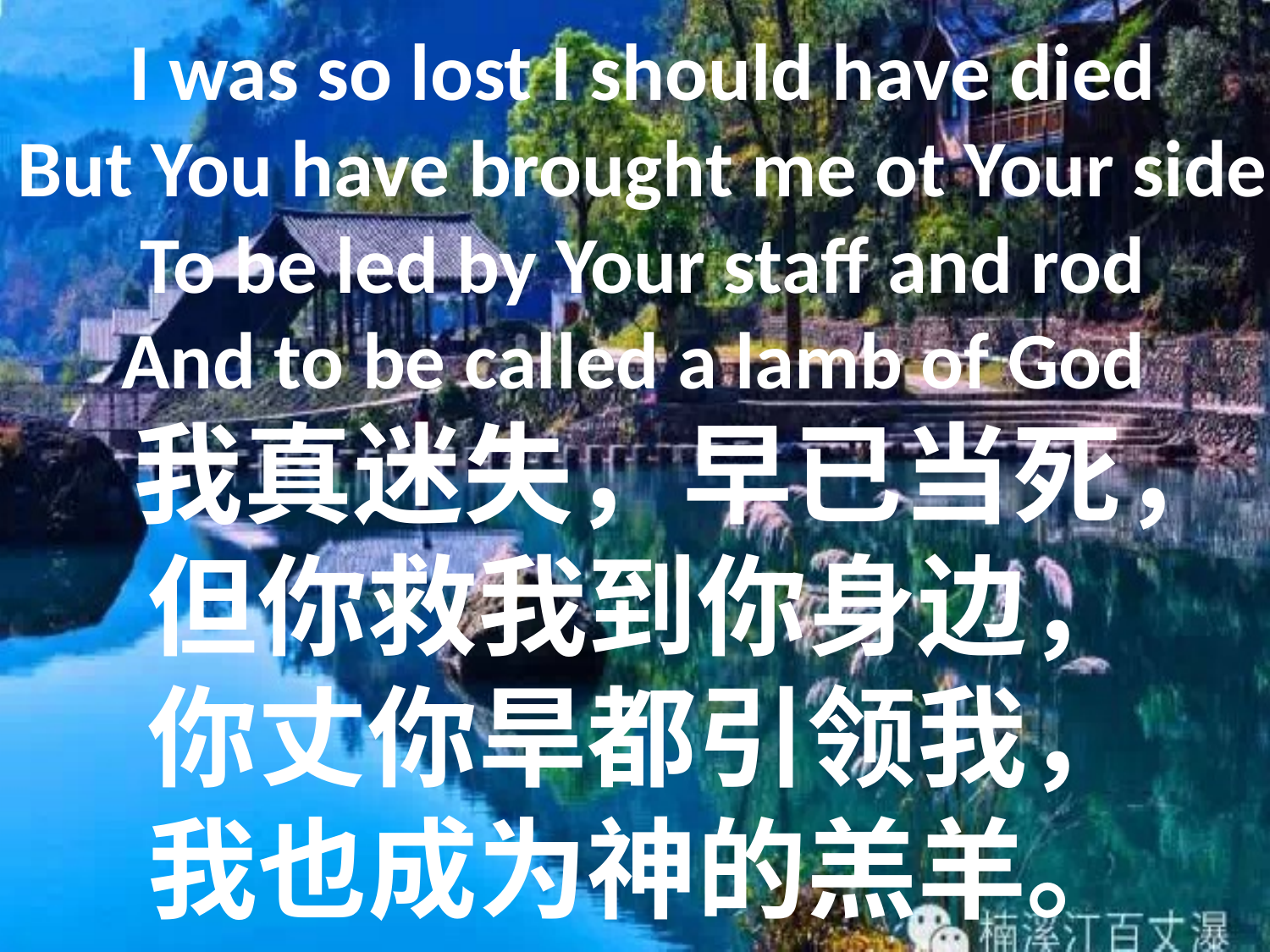

# I was so lost I should have died But You have brought me ot Your side To be led by Your staff and rod And to be called a lamb of God 我真迷失，早已当死， 但你救我到你身边， 你丈你旱都引领我， 我也成为神的羔羊。